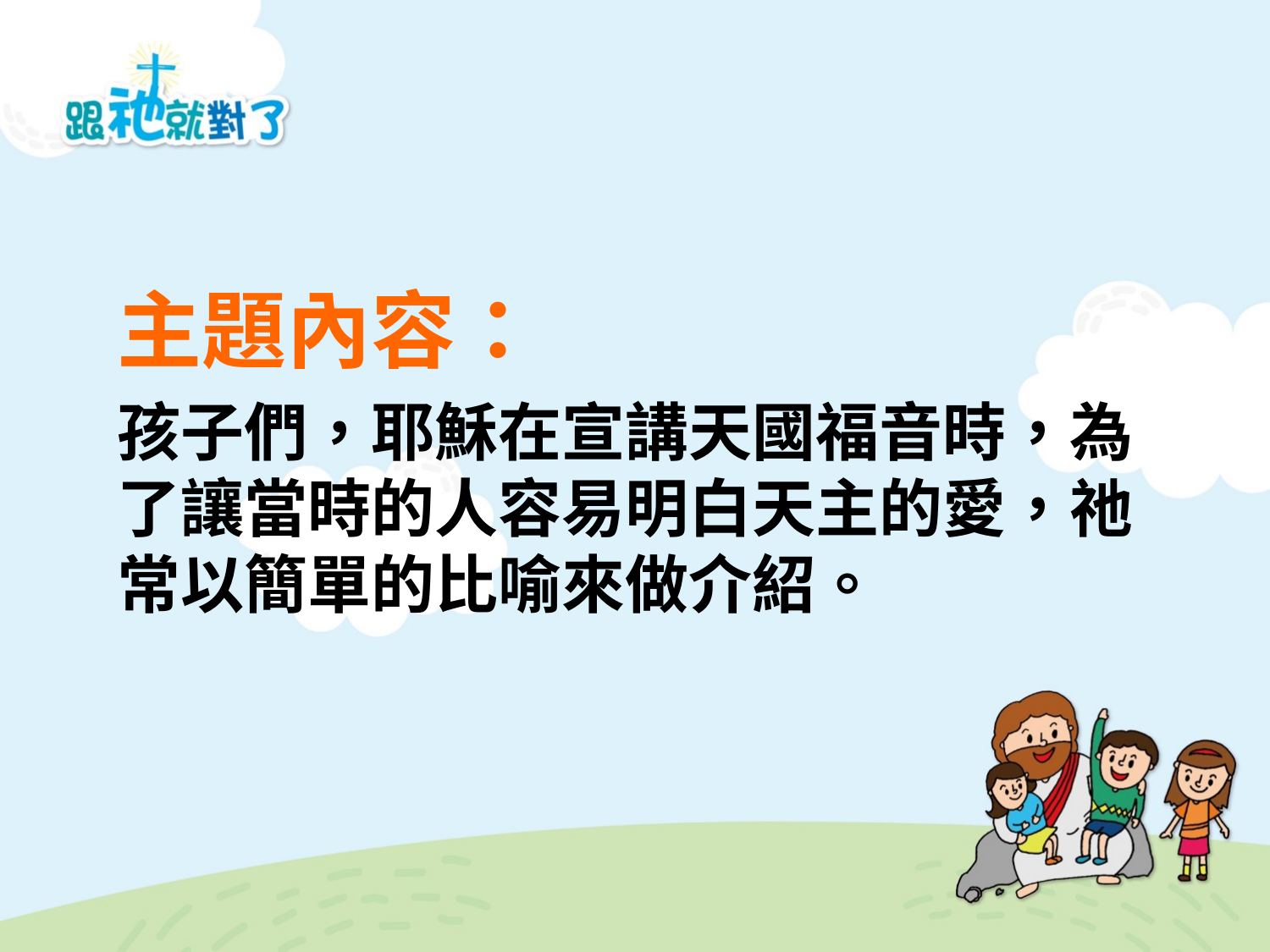

主題內容：
孩子們，耶穌在宣講天國福音時，為了讓當時的人容易明白天主的愛，祂常以簡單的比喻來做介紹。